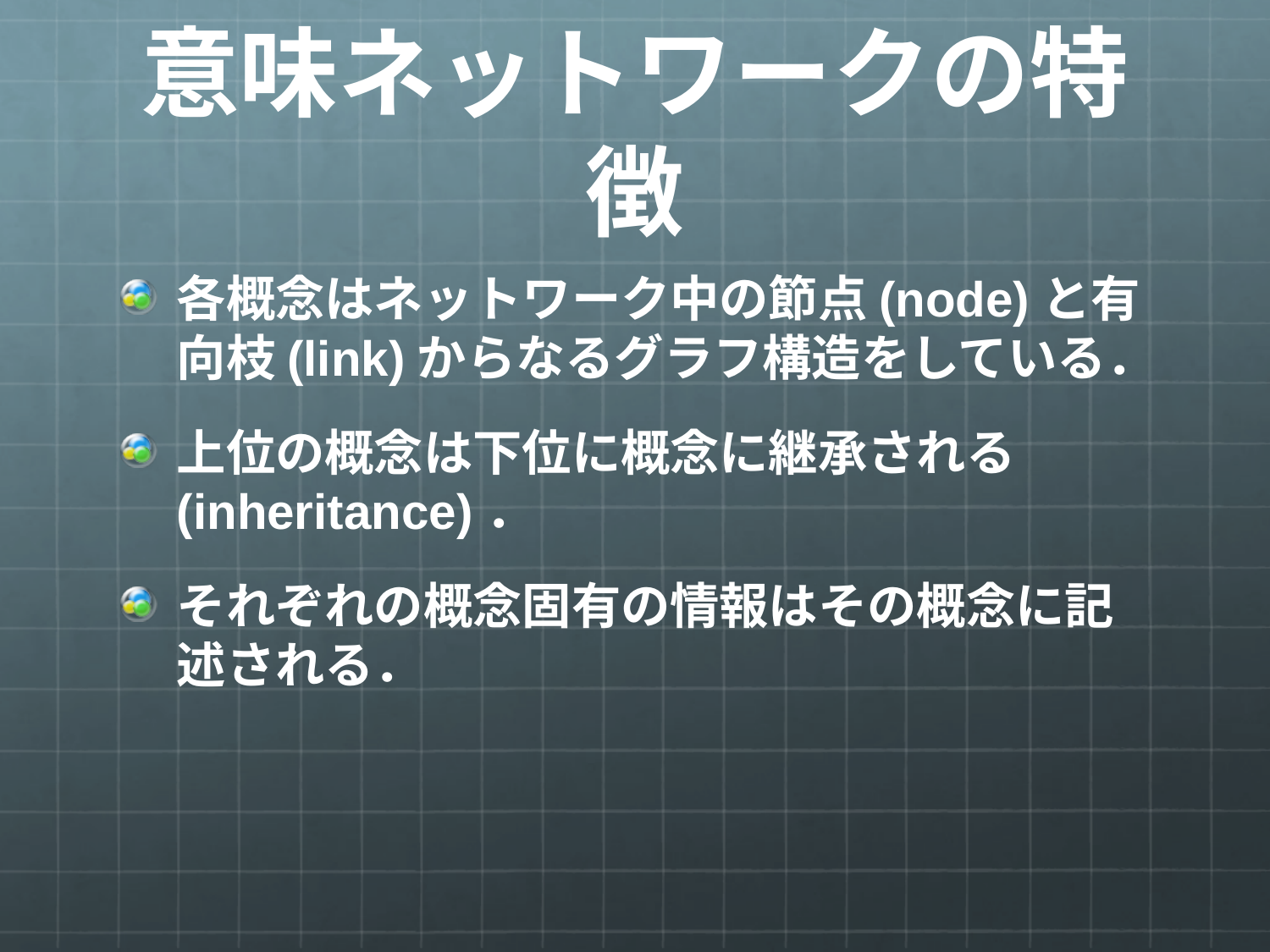

# 意味ネットワークの特徴
各概念はネットワーク中の節点(node)と有向枝(link)からなるグラフ構造をしている．
上位の概念は下位に概念に継承される(inheritance)．
それぞれの概念固有の情報はその概念に記述される．